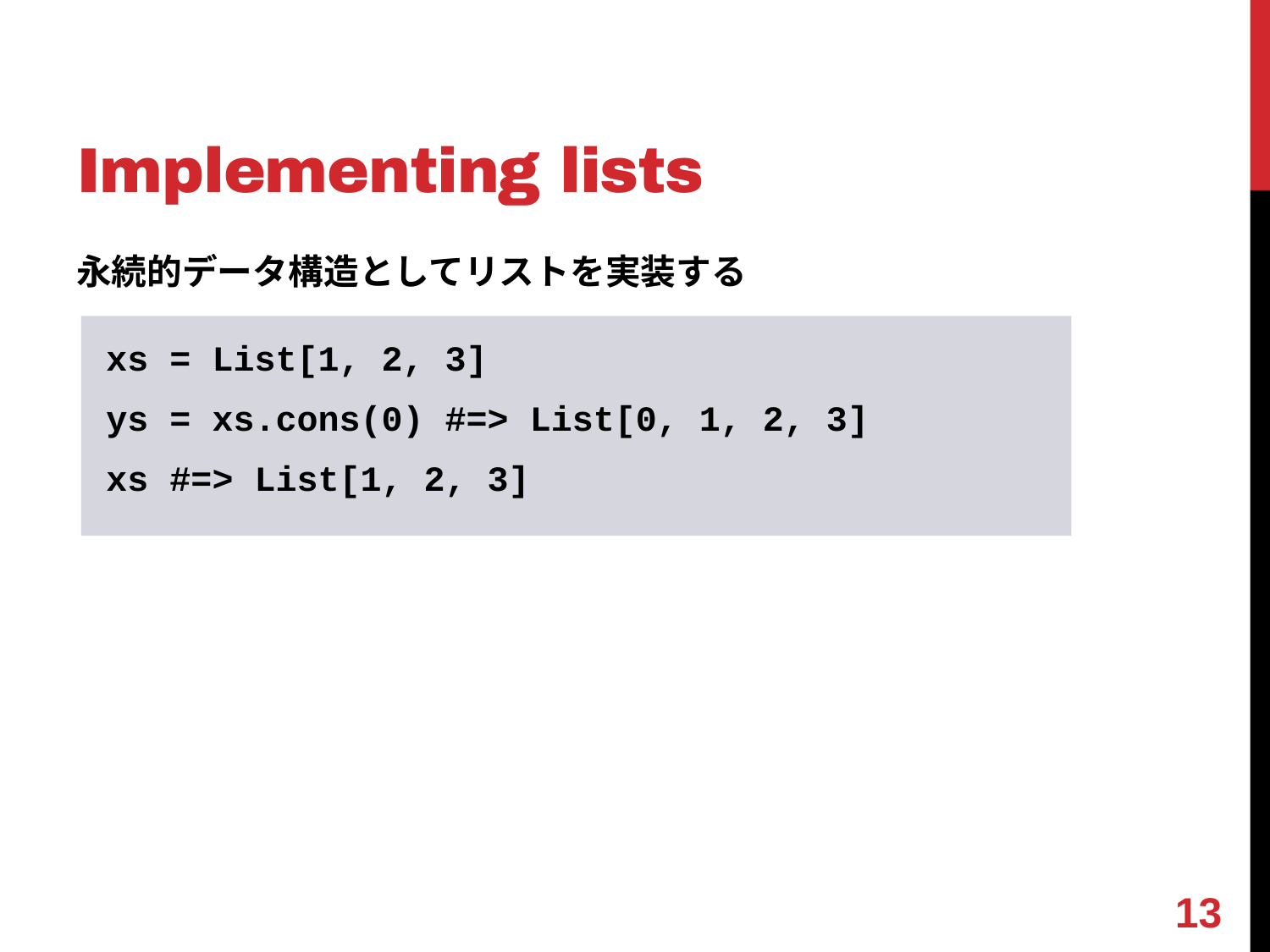

# Implementing lists
永続的データ構造としてリストを実装する
xs = List[1, 2, 3]
ys = xs.cons(0) #=> List[0, 1, 2, 3]
xs #=> List[1, 2, 3]

13